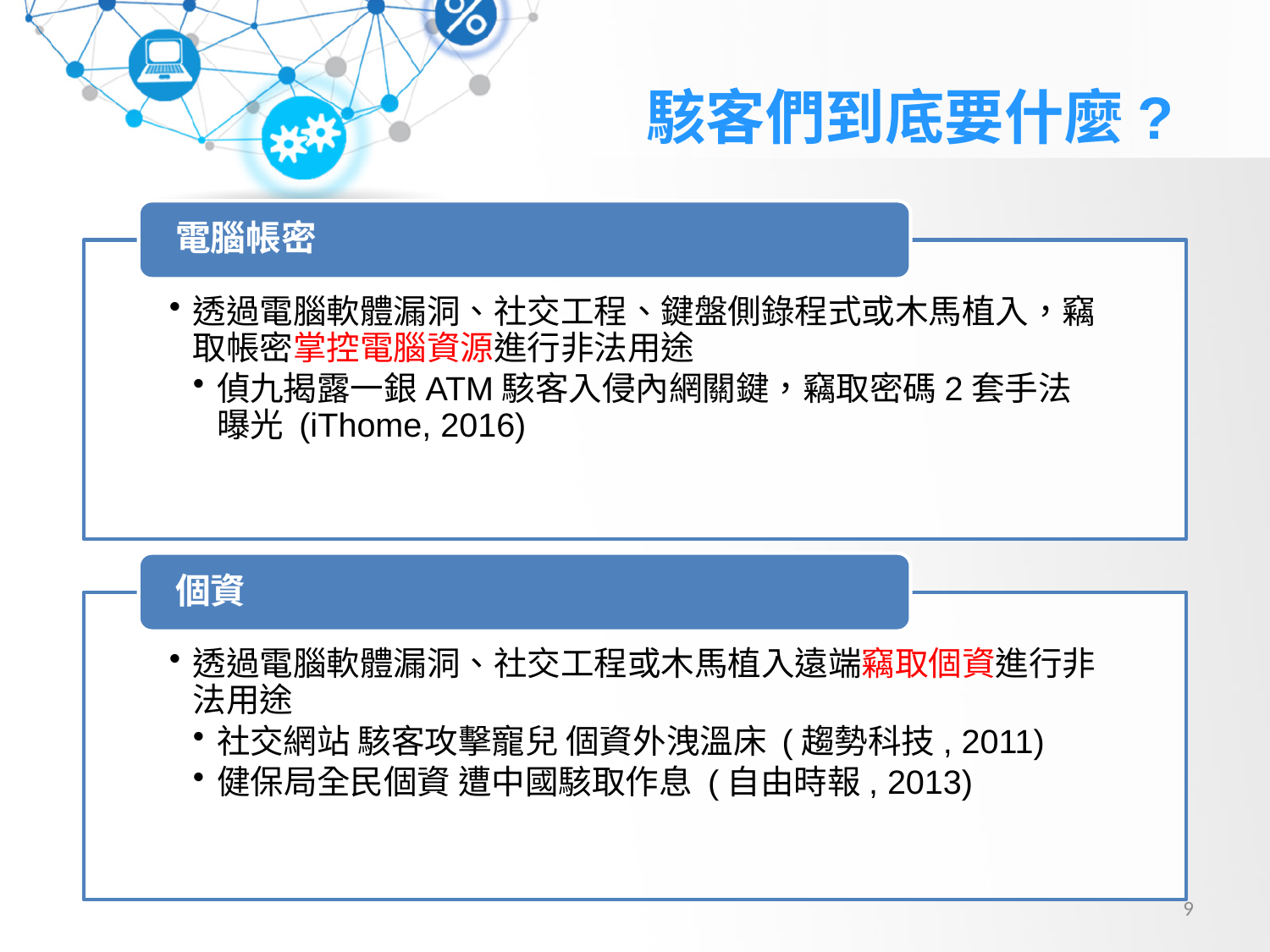

# 駭客們到底要什麼?
透過電腦軟體漏洞、社交工程、鍵盤側錄程式或木馬植入，竊取帳密掌控電腦資源進行非法用途
偵九揭露一銀ATM駭客入侵內網關鍵，竊取密碼2套手法曝光 (iThome, 2016)
電腦帳密
透過電腦軟體漏洞、社交工程或木馬植入遠端竊取個資進行非法用途
社交網站 駭客攻擊寵兒 個資外洩溫床 (趨勢科技, 2011)
健保局全民個資 遭中國駭取作息 (自由時報, 2013)
個資

9